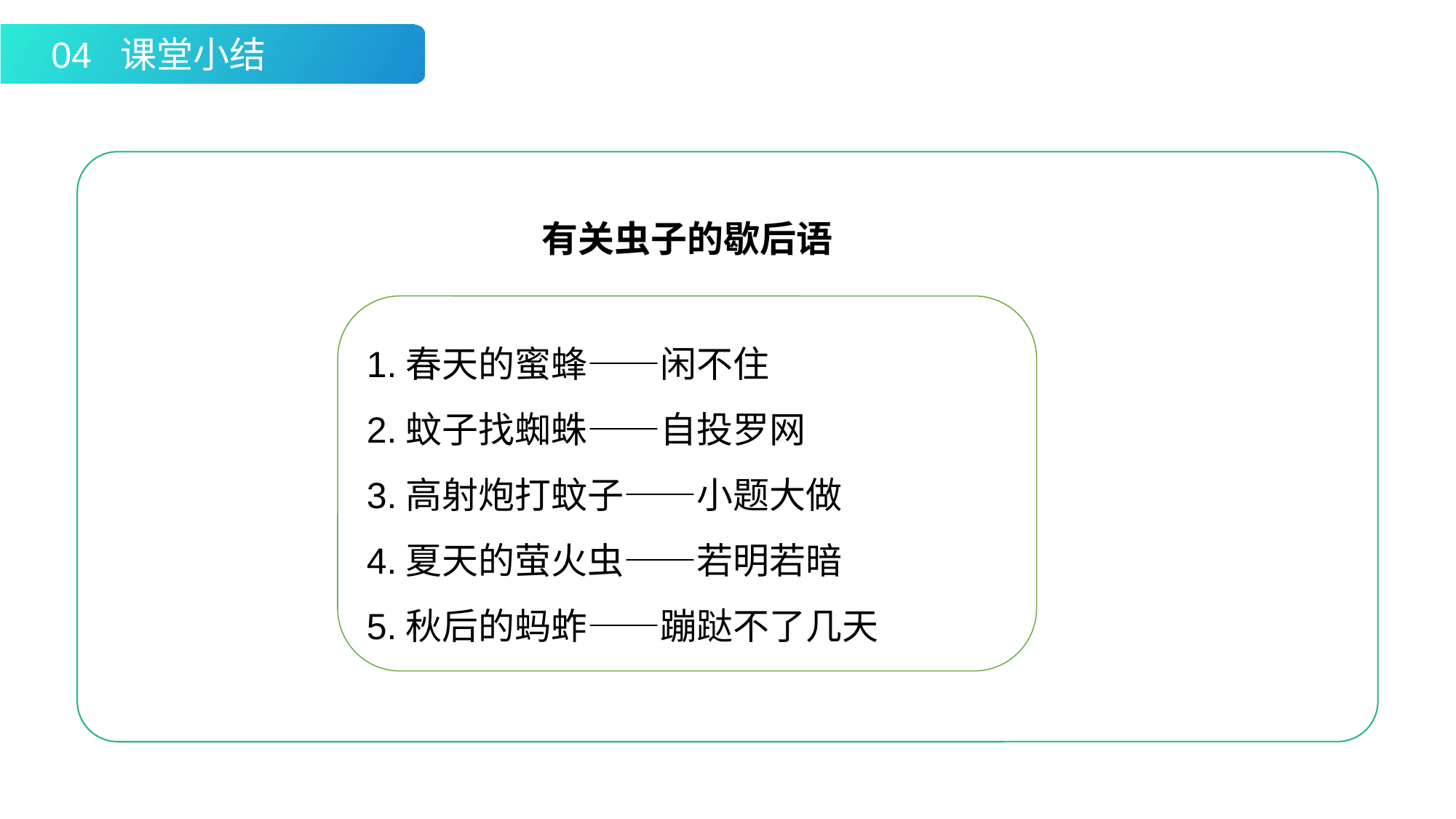

04  课堂小结
有关虫子的歇后语
1.春天的蜜蜂——闲不住
2.蚊子找蜘蛛——自投罗网
3.高射炮打蚊子——小题大做
4.夏天的萤火虫——若明若暗
5.秋后的蚂蚱——蹦跶不了几天